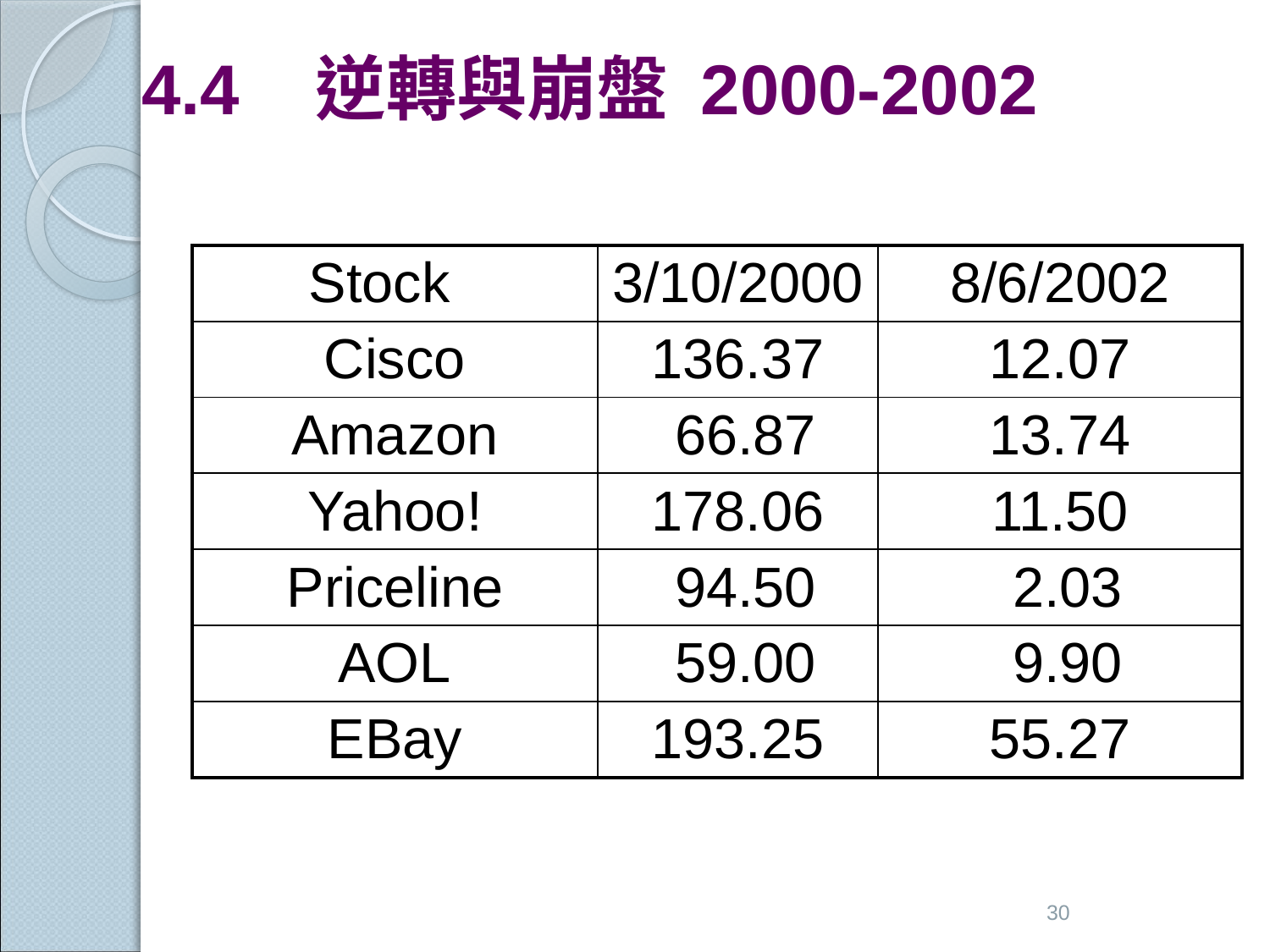

# 4.4   逆轉與崩盤 2000-2002
| Stock | 3/10/2000 | 8/6/2002 |
| --- | --- | --- |
| Cisco | 136.37 | 12.07 |
| Amazon | 66.87 | 13.74 |
| Yahoo! | 178.06 | 11.50 |
| Priceline | 94.50 | 2.03 |
| AOL | 59.00 | 9.90 |
| EBay | 193.25 | 55.27 |
30